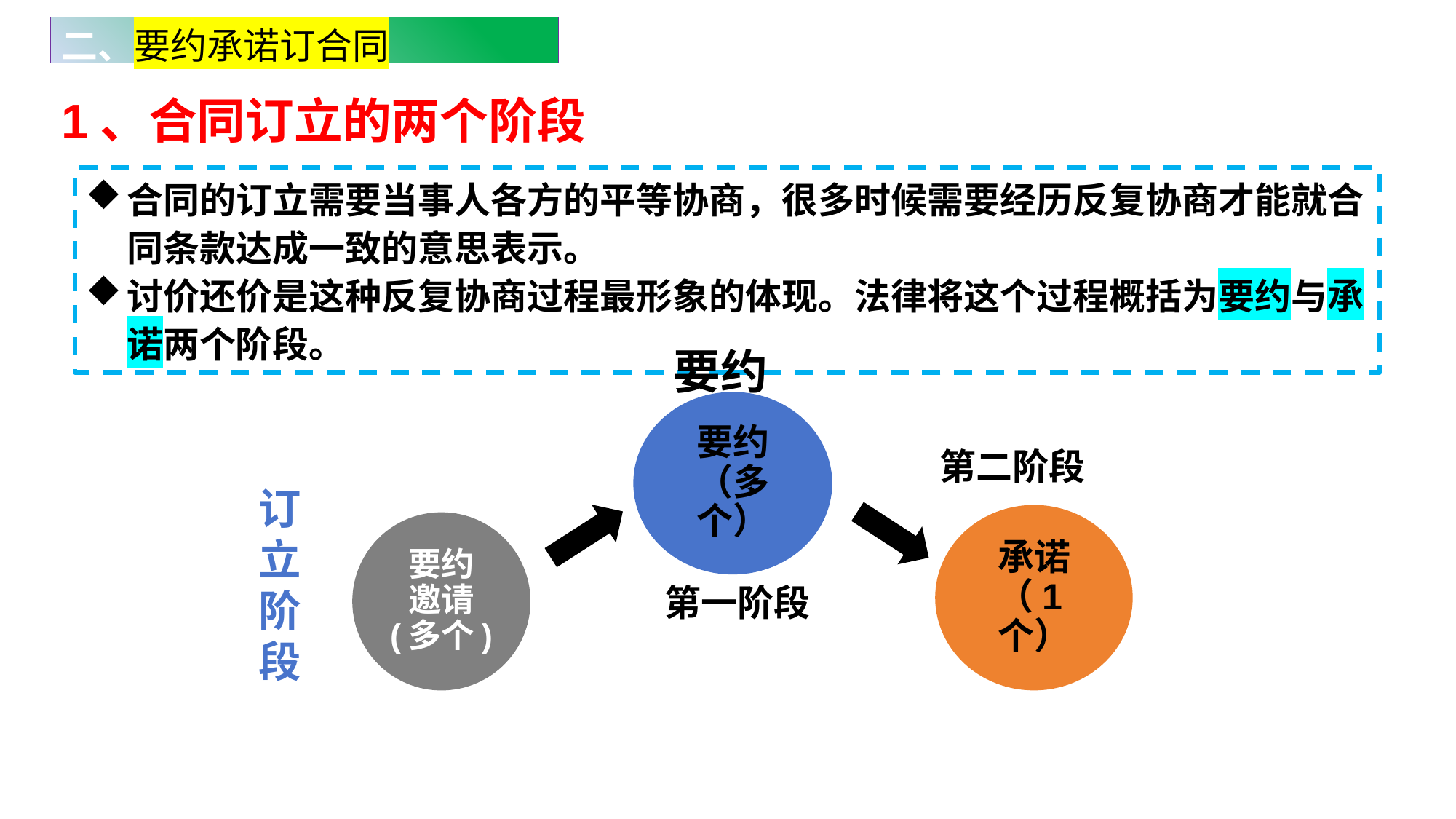

二、要约承诺订合同

1、合同订立的两个阶段
合同的订立需要当事人各方的平等协商，很多时候需要经历反复协商才能就合同条款达成一致的意思表示。
讨价还价是这种反复协商过程最形象的体现。法律将这个过程概括为要约与承诺两个阶段。
要约
要约
（多个）
第二阶段
订立阶段
承诺
（1个）

要约
邀请
(多个)
第一阶段